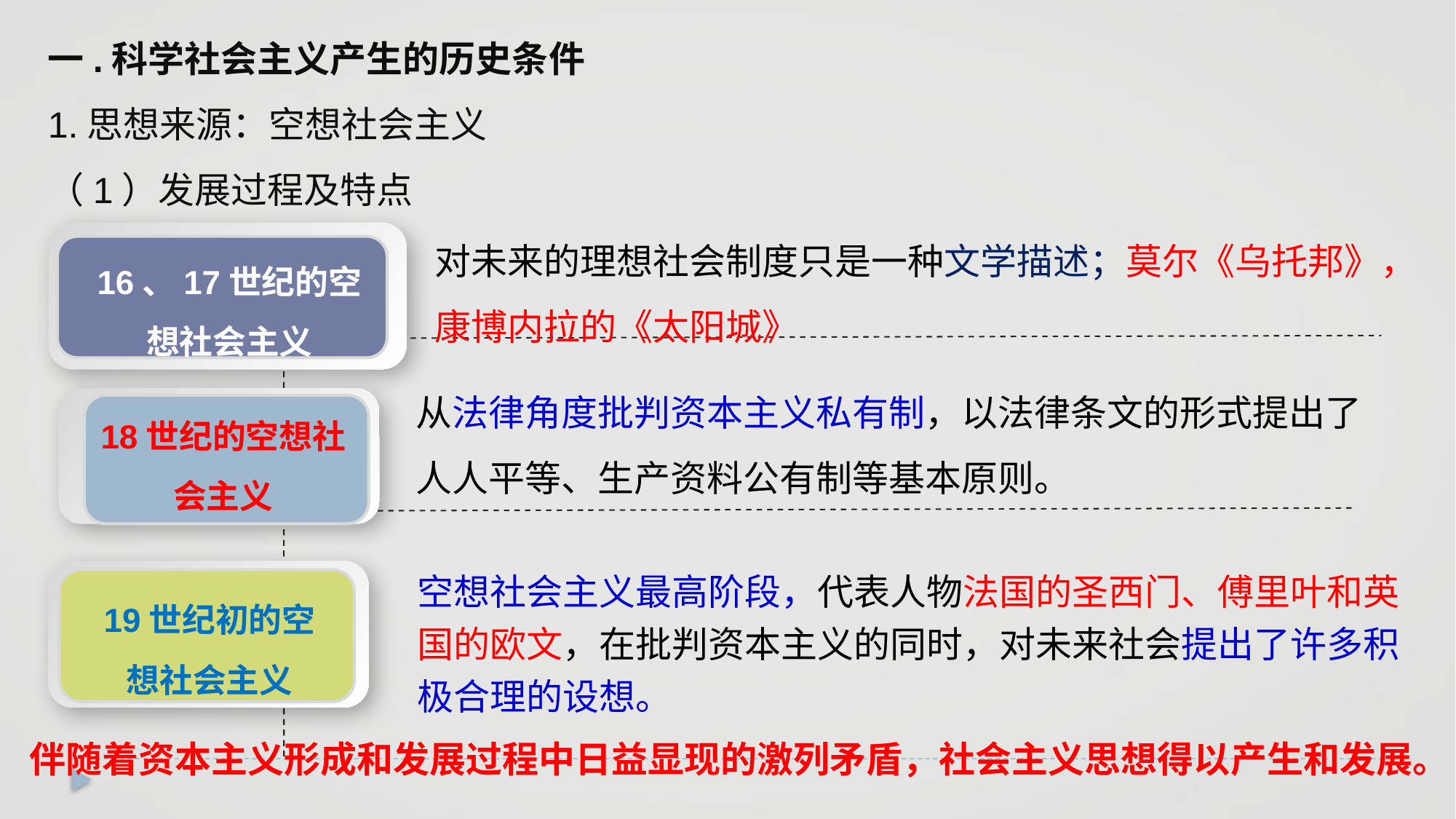

一.科学社会主义产生的历史条件
1.思想来源：空想社会主义
（1）发展过程及特点

对未来的理想社会制度只是一种文学描述；莫尔《乌托邦》，康博内拉的《太阳城》

16、17世纪的空想社会主义

从法律角度批判资本主义私有制，以法律条文的形式提出了人人平等、生产资料公有制等基本原则。

18世纪的空想社会主义

空想社会主义最高阶段，代表人物法国的圣西门、傅里叶和英国的欧文，在批判资本主义的同时，对未来社会提出了许多积极合理的设想。

19世纪初的空想社会主义
伴随着资本主义形成和发展过程中日益显现的激列矛盾，社会主义思想得以产生和发展。